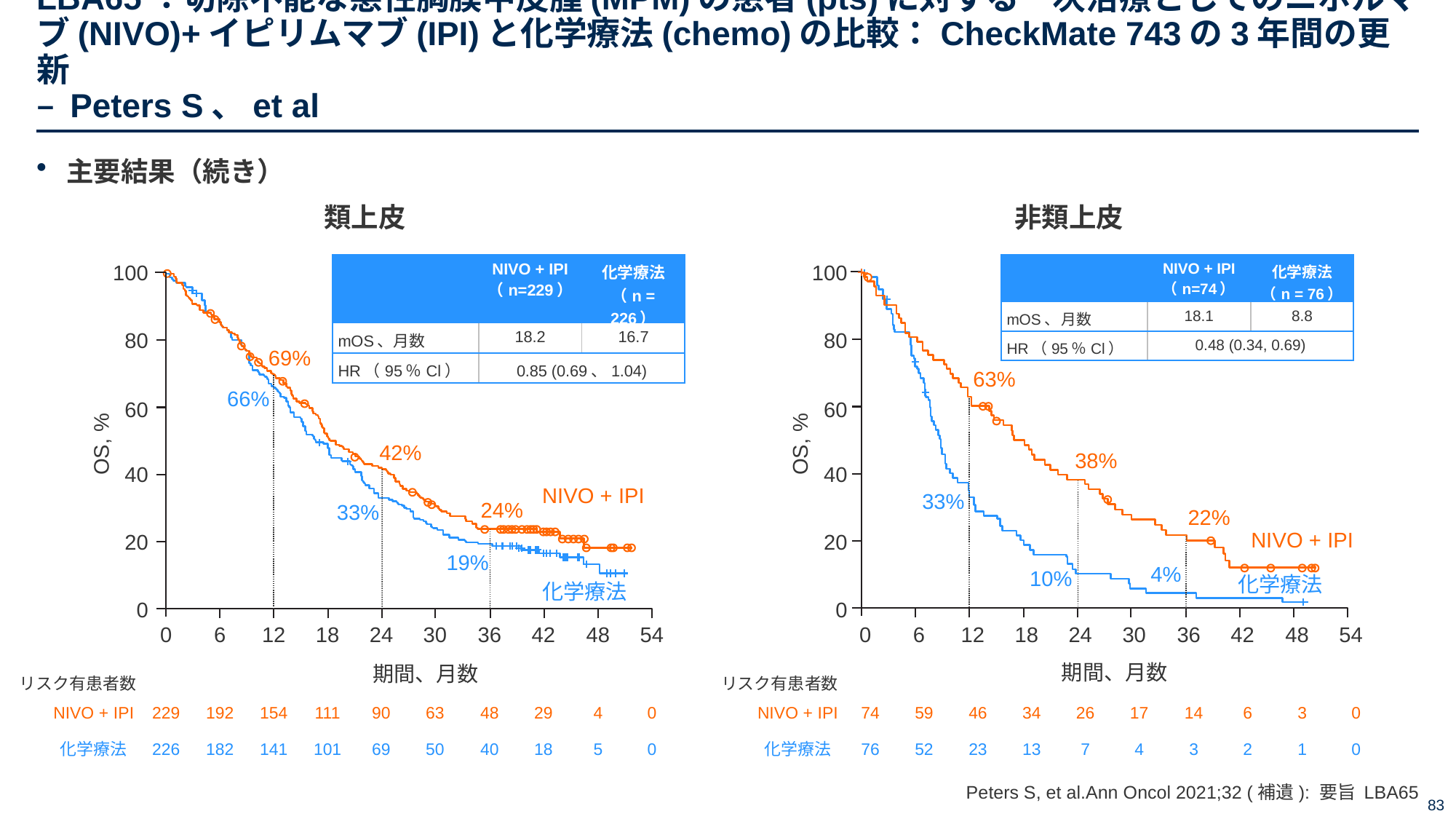

# LBA65：切除不能な悪性胸膜中皮腫(MPM)の患者(pts)に対する一次治療としてのニボルマブ(NIVO)+イピリムマブ(IPI)と化学療法(chemo)の比較：CheckMate 743の3年間の更新 – Peters S、et al
主要結果（続き）
類上皮
非類上皮
|  | NIVO + IPI （n=229） | 化学療法 （n = 226） |
| --- | --- | --- |
| mOS、月数 | 18.2 | 16.7 |
| HR（95％Cl） | 0.85 (0.69、1.04) |  |
|  | NIVO + IPI （n=74） | 化学療法 （n = 76） |
| --- | --- | --- |
| mOS、 月数 | 18.1 | 8.8 |
| HR（95％Cl） | 0.48 (0.34, 0.69) |  |
100
80
60
OS, %
40
20
0
0
6
12
18
24
30
36
42
48
54
100
80
60
OS, %
40
20
0
0
6
12
18
24
30
36
42
48
54

69%

63%

66%

42%

38%

NIVO + IPI
33%

24%
33%

22%

NIVO + IPI

19%

4%
10%

化学療法

化学療法

期間、月数
期間、月数
リスク有患者数
NIVO + IPI
74
59
46
34
26
17
14
6
3
0
リスク有患者数
NIVO + IPI
229
192
154
111
90
63
48
29
4
0
化学療法
226
182
141
101
69
50
40
18
5
0
化学療法
76
52
23
13
7
4
3
2
1
0
Peters S, et al.Ann Oncol 2021;32 (補遺): 要旨 LBA65